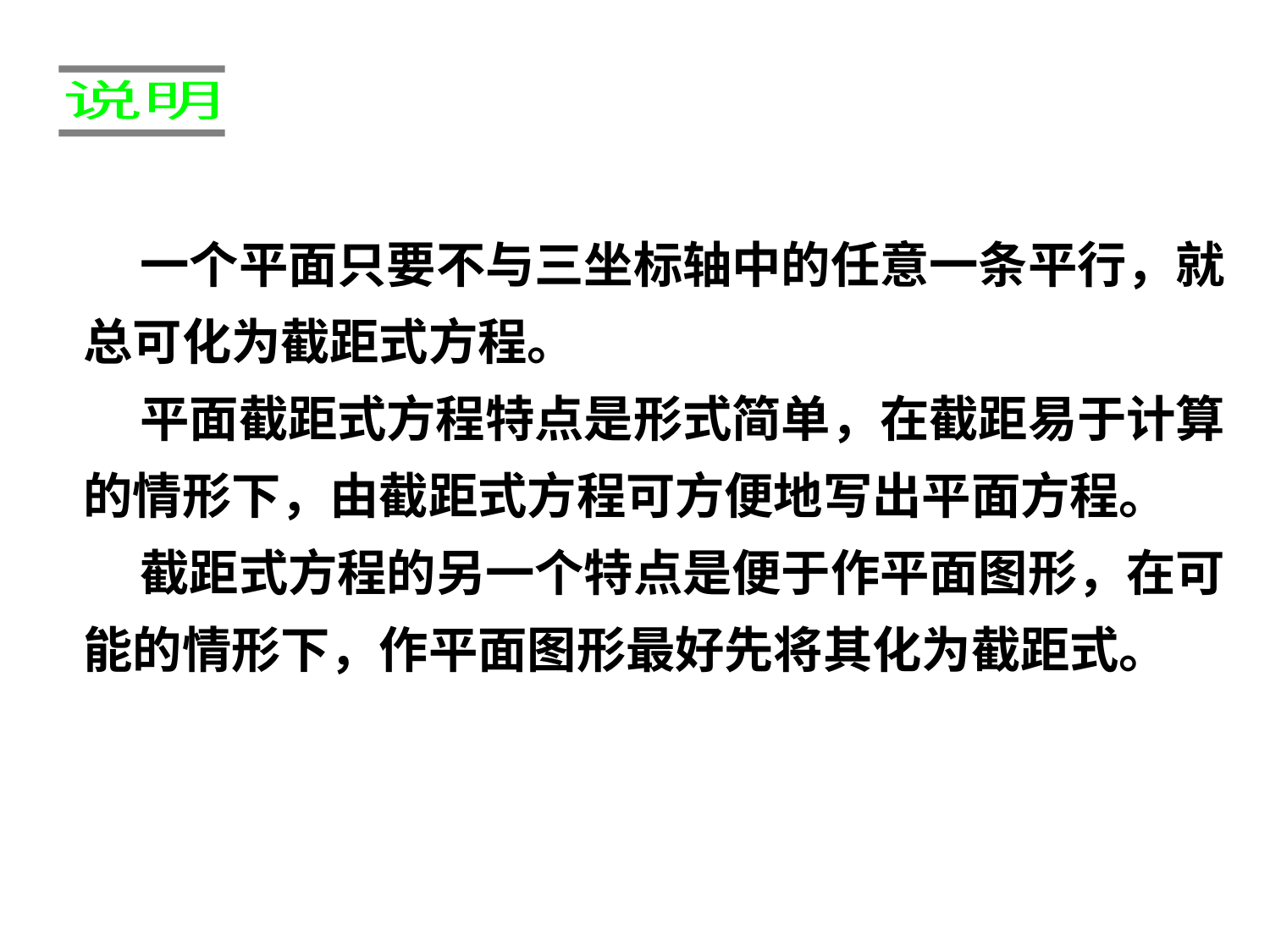

说明
    一个平面只要不与三坐标轴中的任意一条平行，就总可化为截距式方程。
    平面截距式方程特点是形式简单，在截距易于计算的情形下，由截距式方程可方便地写出平面方程。
    截距式方程的另一个特点是便于作平面图形，在可能的情形下，作平面图形最好先将其化为截距式。